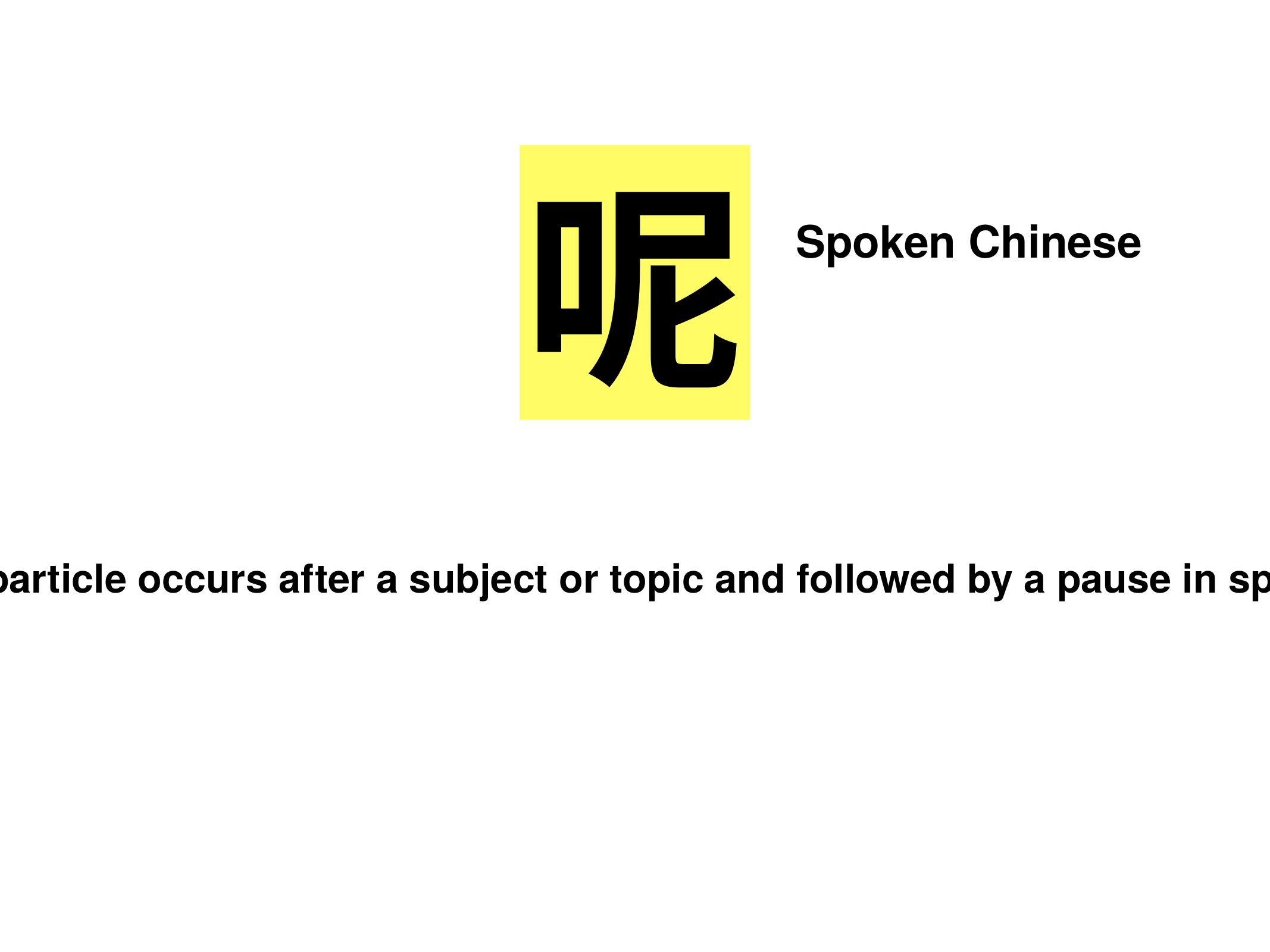

呢
Spoken Chinese
this particle occurs after a subject or topic and followed by a pause in speech